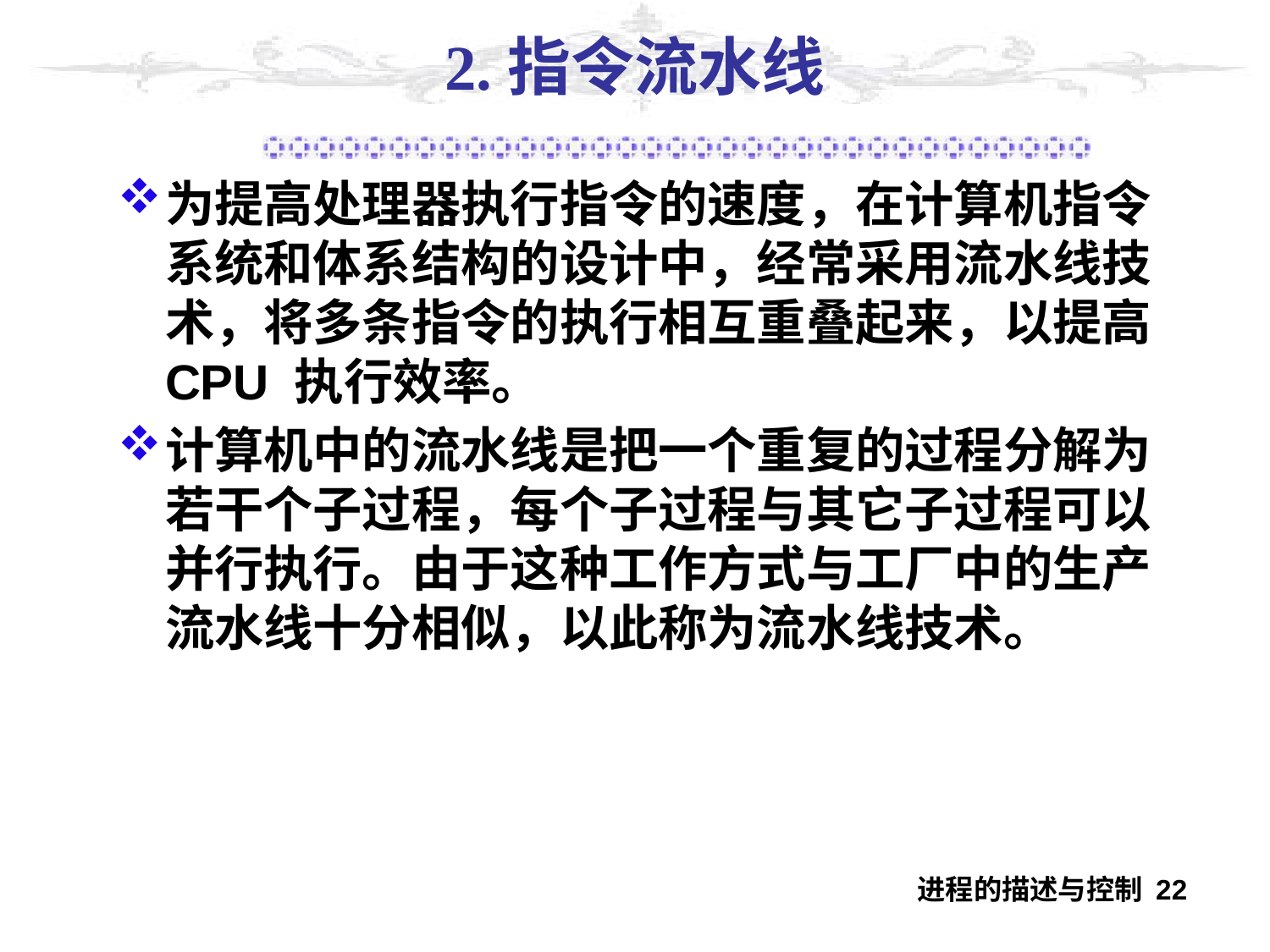

# 2.指令流水线
为提高处理器执行指令的速度，在计算机指令系统和体系结构的设计中，经常采用流水线技术，将多条指令的执行相互重叠起来，以提高 CPU 执行效率。
计算机中的流水线是把一个重复的过程分解为若干个子过程，每个子过程与其它子过程可以并行执行。由于这种工作方式与工厂中的生产流水线十分相似，以此称为流水线技术。